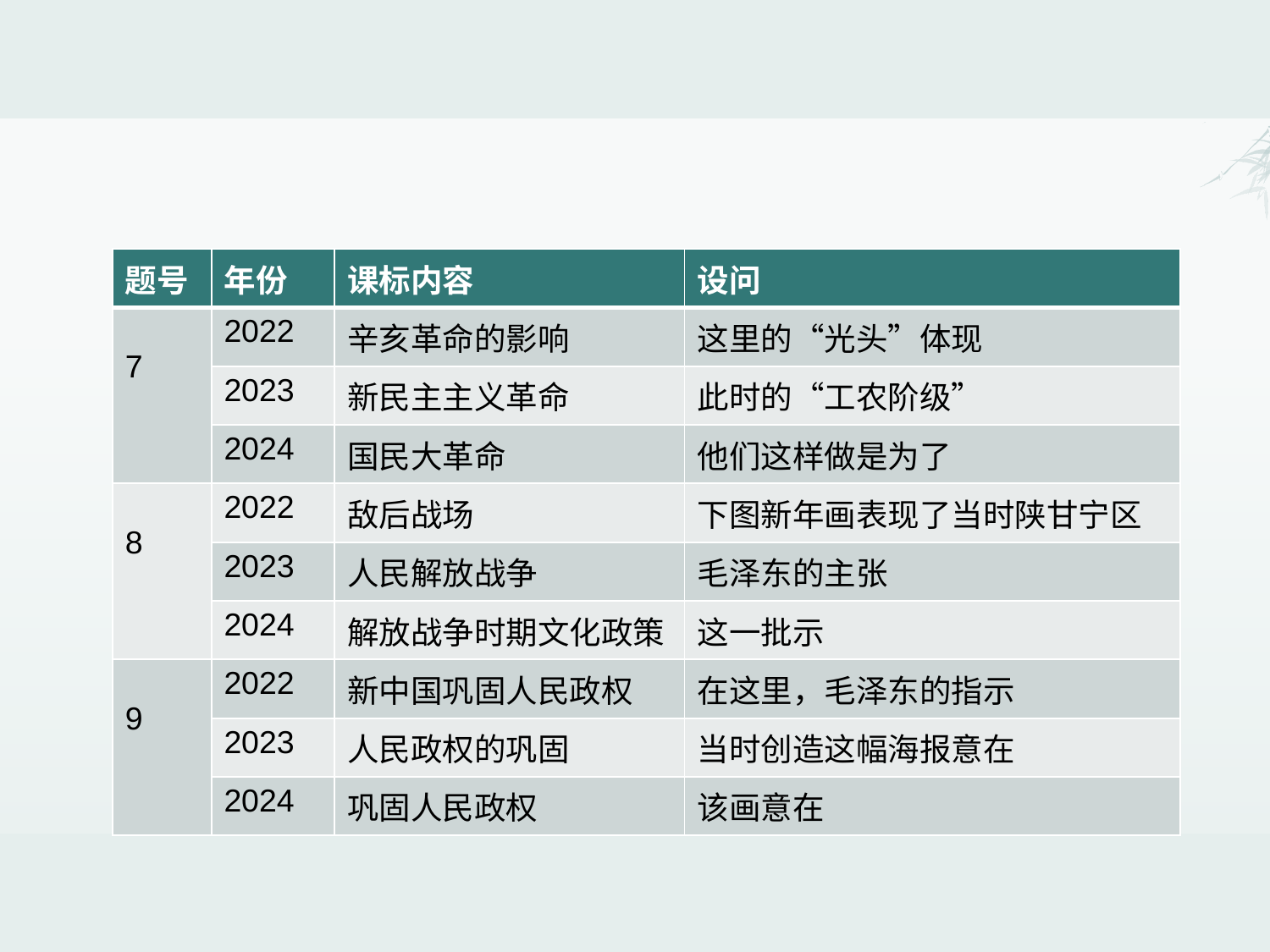

| 题号 | 年份 | 课标内容 | 设问 |
| --- | --- | --- | --- |
| 7 | 2022 | 辛亥革命的影响 | 这里的“光头”体现 |
|  | 2023 | 新民主主义革命 | 此时的“工农阶级” |
|  | 2024 | 国民大革命 | 他们这样做是为了 |
| 8 | 2022 | 敌后战场 | 下图新年画表现了当时陕甘宁区 |
|  | 2023 | 人民解放战争 | 毛泽东的主张 |
|  | 2024 | 解放战争时期文化政策 | 这一批示 |
| 9 | 2022 | 新中国巩固人民政权 | 在这里，毛泽东的指示 |
|  | 2023 | 人民政权的巩固 | 当时创造这幅海报意在 |
|  | 2024 | 巩固人民政权 | 该画意在 |